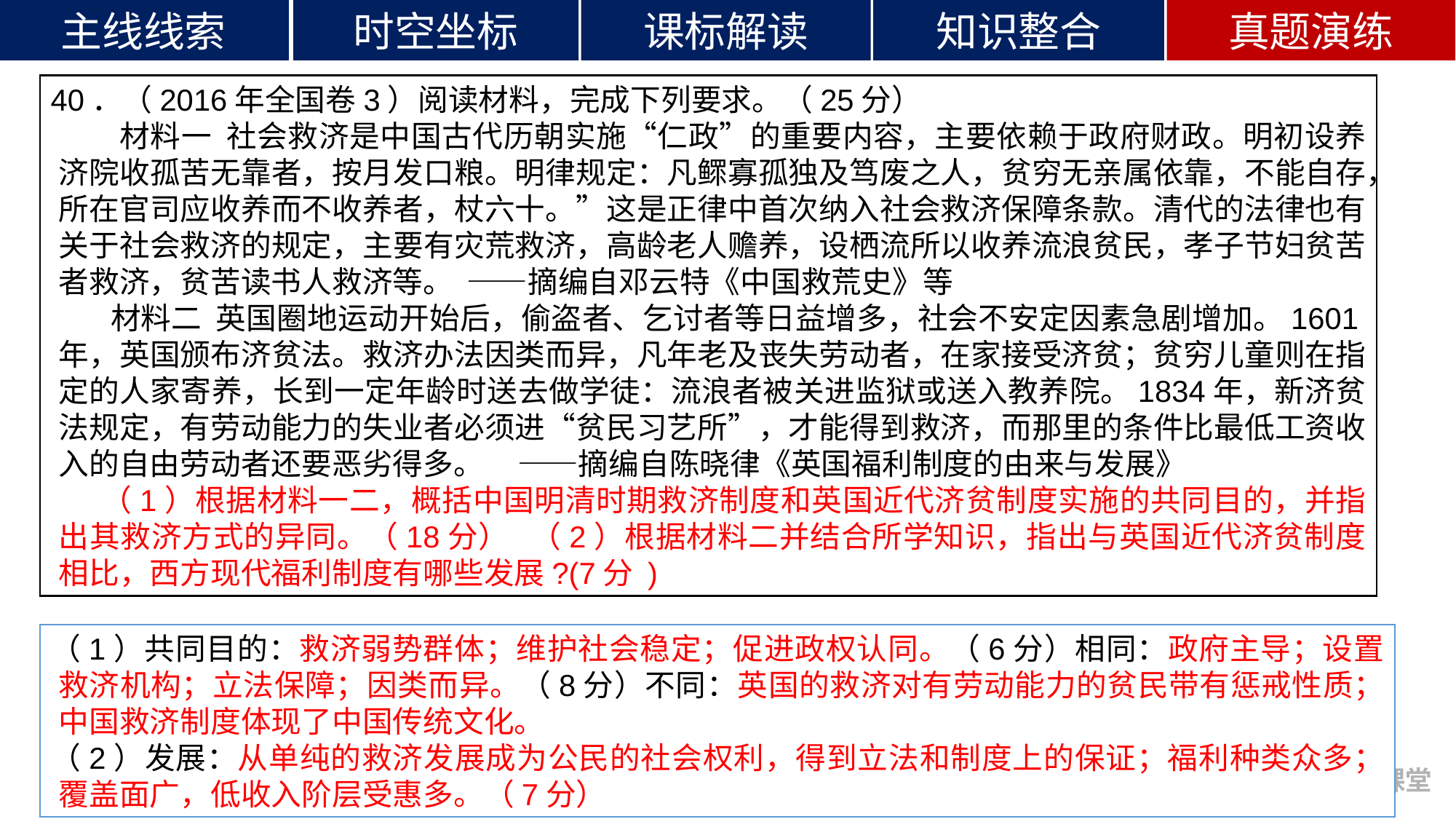

40．（2016年全国卷3）阅读材料，完成下列要求。（25分）
   材料一  社会救济是中国古代历朝实施“仁政”的重要内容，主要依赖于政府财政。明初设养济院收孤苦无靠者，按月发口粮。明律规定：凡鳏寡孤独及笃废之人，贫穷无亲属依靠，不能自存，所在官司应收养而不收养者，杖六十。”这是正律中首次纳入社会救济保障条款。清代的法律也有关于社会救济的规定，主要有灾荒救济，高龄老人赡养，设栖流所以收养流浪贫民，孝子节妇贫苦者救济，贫苦读书人救济等。  ——摘编自邓云特《中国救荒史》等
   材料二  英国圈地运动开始后，偷盗者、乞讨者等日益增多，社会不安定因素急剧增加。1601年，英国颁布济贫法。救济办法因类而异，凡年老及丧失劳动者，在家接受济贫；贫穷儿童则在指定的人家寄养，长到一定年龄时送去做学徒：流浪者被关进监狱或送入教养院。1834年，新济贫法规定，有劳动能力的失业者必须进“贫民习艺所”，才能得到救济，而那里的条件比最低工资收入的自由劳动者还要恶劣得多。     ——摘编自陈晓律《英国福利制度的由来与发展》
      （1）根据材料一二，概括中国明清时期救济制度和英国近代济贫制度实施的共同目的，并指出其救济方式的异同。（18分）   （2）根据材料二并结合所学知识，指出与英国近代济贫制度相比，西方现代福利制度有哪些发展?(7分 )
（1）共同目的：救济弱势群体；维护社会稳定；促进政权认同。（6分）相同：政府主导；设置救济机构；立法保障；因类而异。（8分）不同：英国的救济对有劳动能力的贫民带有惩戒性质；中国救济制度体现了中国传统文化。
（2）发展：从单纯的救济发展成为公民的社会权利，得到立法和制度上的保证；福利种类众多；覆盖面广，低收入阶层受惠多。（7分）